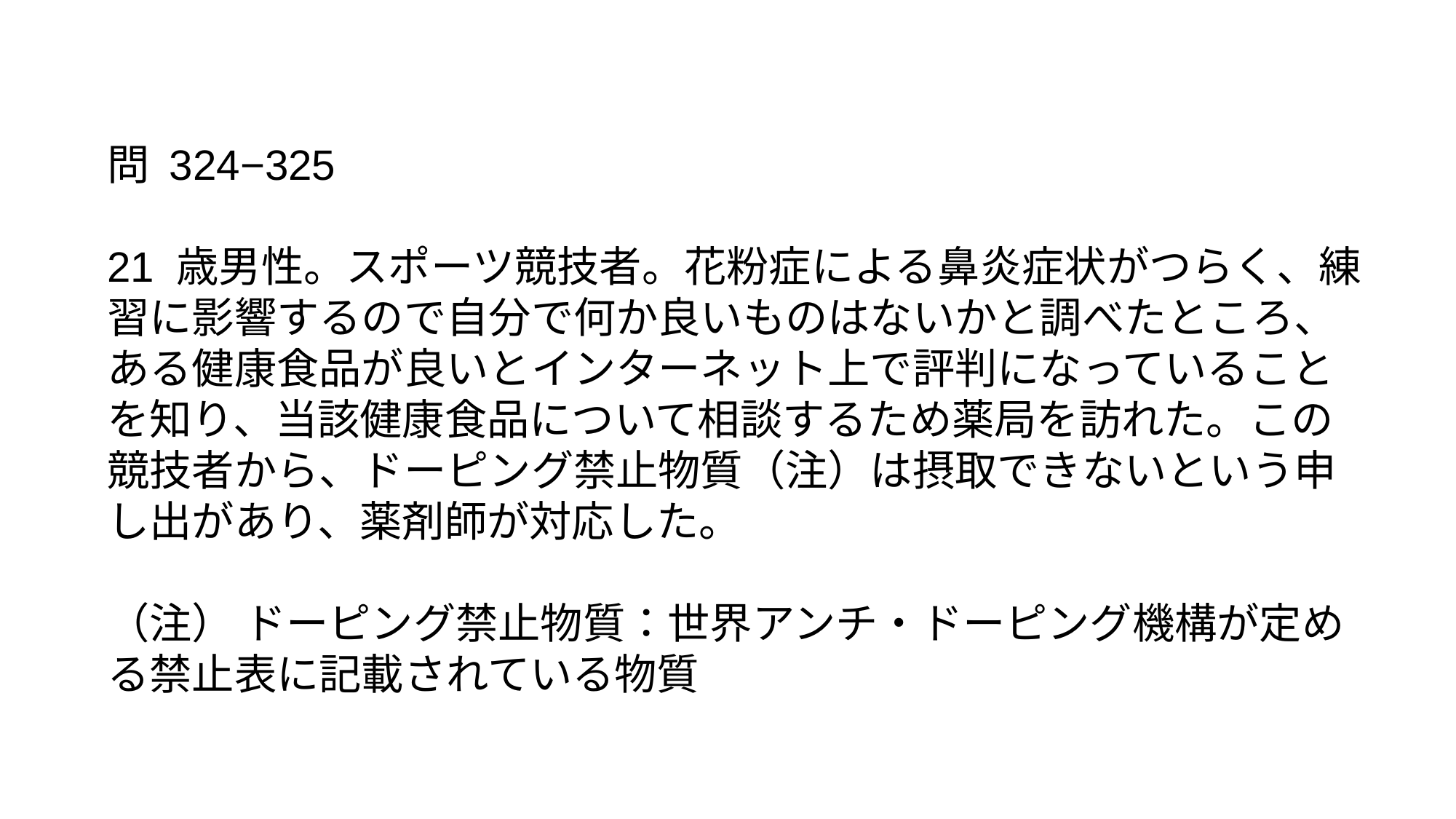

問 324−325

21 歳男性。スポーツ競技者。花粉症による鼻炎症状がつらく、練習に影響するので自分で何か良いものはないかと調べたところ、ある健康食品が良いとインターネット上で評判になっていることを知り、当該健康食品について相談するため薬局を訪れた。この競技者から、ドーピング禁止物質（注）は摂取できないという申し出があり、薬剤師が対応した。

（注） ドーピング禁止物質：世界アンチ・ドーピング機構が定める禁止表に記載されている物質